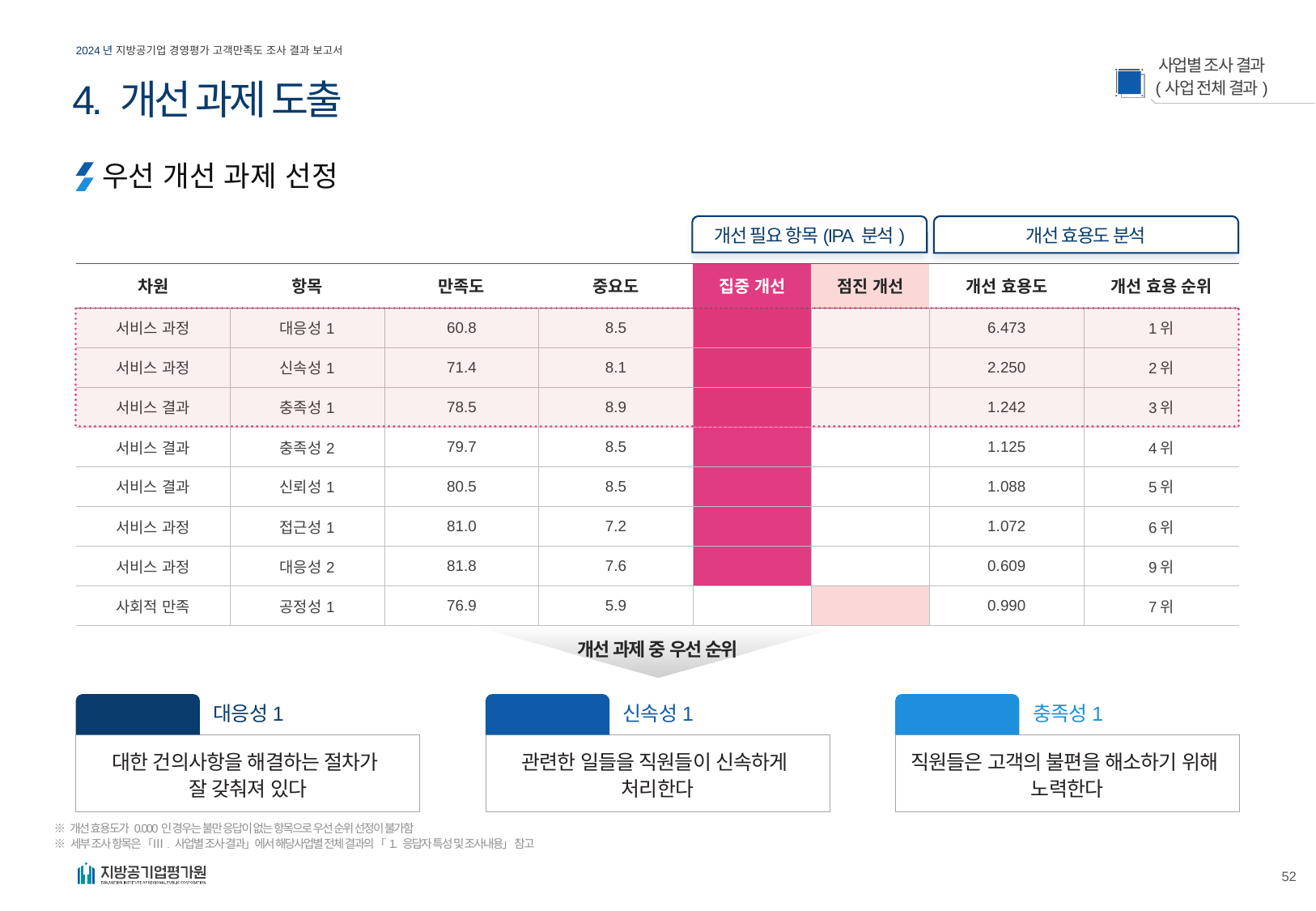

4. 개선 과제 도출
우선 개선 과제 선정

개선 효용도 분석
개선 필요 항목(IPA 분석)
| 차원 | 항목 | 만족도 | 중요도 | 집중 개선 | 점진 개선 | 개선 효용도 | 개선 효용 순위 |
| --- | --- | --- | --- | --- | --- | --- | --- |
| 서비스 과정 | 대응성1 | 60.8 | 8.5 |  |  | 6.473 | 1위 |
| 서비스 과정 | 신속성1 | 71.4 | 8.1 |  |  | 2.250 | 2위 |
| 서비스 결과 | 충족성1 | 78.5 | 8.9 |  |  | 1.242 | 3위 |
| 서비스 결과 | 충족성2 | 79.7 | 8.5 |  |  | 1.125 | 4위 |
| 서비스 결과 | 신뢰성1 | 80.5 | 8.5 |  |  | 1.088 | 5위 |
| 서비스 과정 | 접근성1 | 81.0 | 7.2 |  |  | 1.072 | 6위 |
| 서비스 과정 | 대응성2 | 81.8 | 7.6 |  |  | 0.609 | 9위 |
| 사회적 만족 | 공정성1 | 76.9 | 5.9 |  |  | 0.990 | 7위 |

개선 과제 중 우선 순위
개선 1순위
개선 2순위
개선 3순위
대응성1
신속성1
충족성1
대한 건의사항을 해결하는 절차가
잘 갖춰져 있다
관련한 일들을 직원들이 신속하게
처리한다
직원들은 고객의 불편을 해소하기 위해
노력한다
※ 개선 효용도가 0.000인 경우는 불만 응답이 없는 항목으로 우선 순위 선정이 불가함
※ 세부 조사 항목은 「Ⅲ. 사업별 조사 결과」에서 해당사업별 전체 결과의 「1. 응답자 특성 및 조사내용」 참고